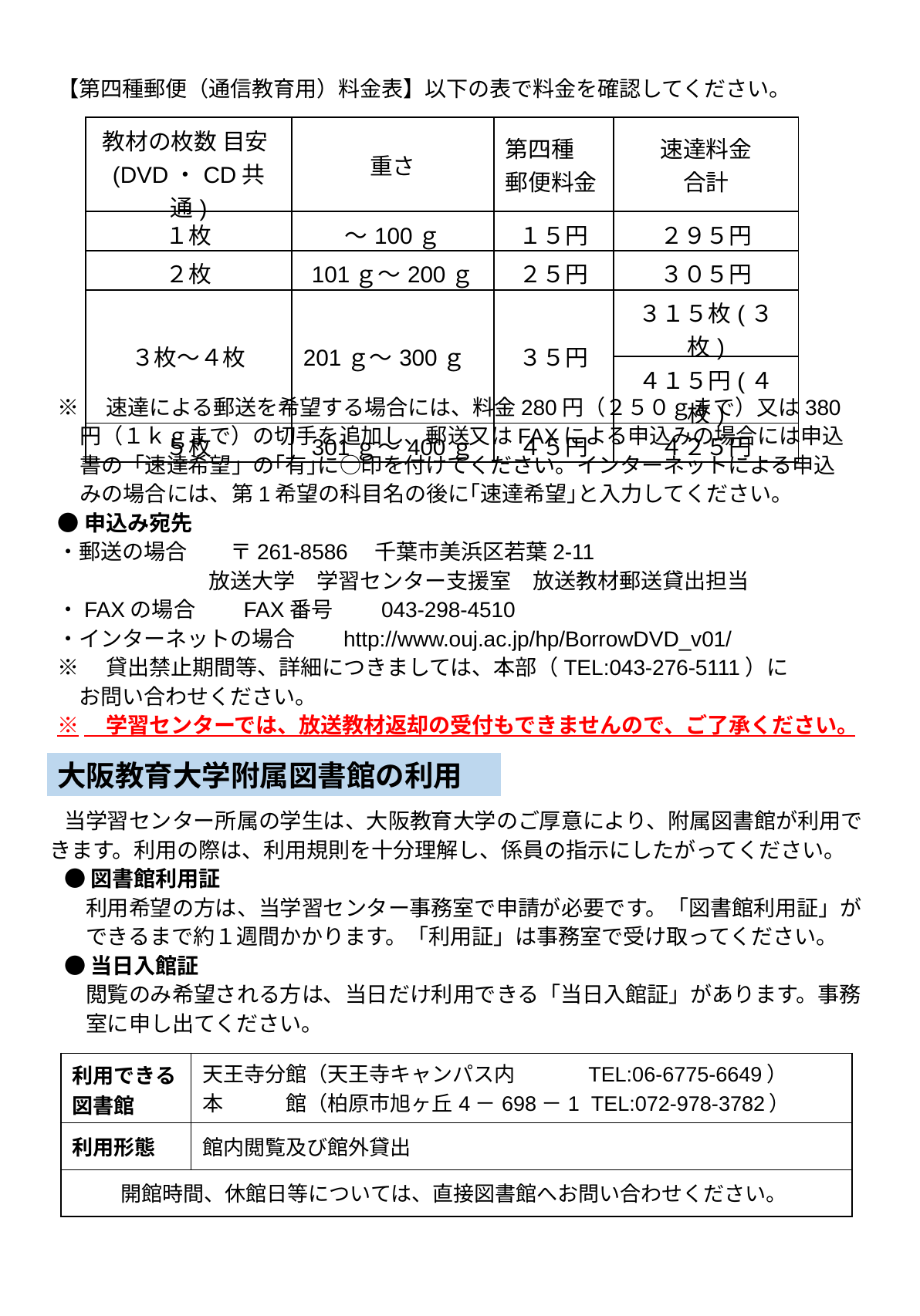

【第四種郵便（通信教育用）料金表】以下の表で料金を確認してください。

※　速達による郵送を希望する場合には、料金280円（２５０ｇまで）又は380円（１ｋｇまで）の切手を追加し、郵送又はFAXによる申込みの場合には申込書の「速達希望」の｢有｣に○印を付けてください。インターネットによる申込みの場合には、第1希望の科目名の後に｢速達希望｣と入力してください。
●申込み宛先
・郵送の場合　　〒261-8586　千葉市美浜区若葉2-11
　　　　　         放送大学　学習センター支援室　放送教材郵送貸出担当
・FAXの場合　　FAX番号　　043-298-4510
・インターネットの場合　　http://www.ouj.ac.jp/hp/BorrowDVD_v01/
※　貸出禁止期間等、詳細につきましては、本部（TEL:043-276-5111）に
　お問い合わせください。
※　学習センターでは、放送教材返却の受付もできませんので、ご了承ください。
| 教材の枚数 目安(DVD・CD共通) | 重さ | 第四種 郵便料金 | 速達料金 合計 |
| --- | --- | --- | --- |
| １枚 | ～100ｇ | １５円 | ２９５円 |
| ２枚 | 101ｇ～200ｇ | ２５円 | ３０５円 |
| ３枚～４枚 | 201ｇ～300ｇ | ３５円 | ３１５枚(３枚) |
|  |  |  | ４１５円(４枚) |
| ５枚 | 301ｇ～400ｇ | ４５円 | ４２５円 |
大阪教育大学附属図書館の利用
当学習センター所属の学生は、大阪教育大学のご厚意により、附属図書館が利用できます。利用の際は、利用規則を十分理解し、係員の指示にしたがってください。
●図書館利用証
　利用希望の方は、当学習センター事務室で申請が必要です。「図書館利用証」が
　できるまで約１週間かかります。「利用証」は事務室で受け取ってください。
●当日入館証
　閲覧のみ希望される方は、当日だけ利用できる「当日入館証」があります。事務
　室に申し出てください。
| 利用できる 図書館 | 天王寺分館（天王寺キャンパス内　　　 TEL:06-6775-6649） 本　　　館（柏原市旭ヶ丘4－698－1 TEL:072-978-3782） |
| --- | --- |
| 利用形態 | 館内閲覧及び館外貸出 |
| 開館時間、休館日等については、直接図書館へお問い合わせください。 |  |